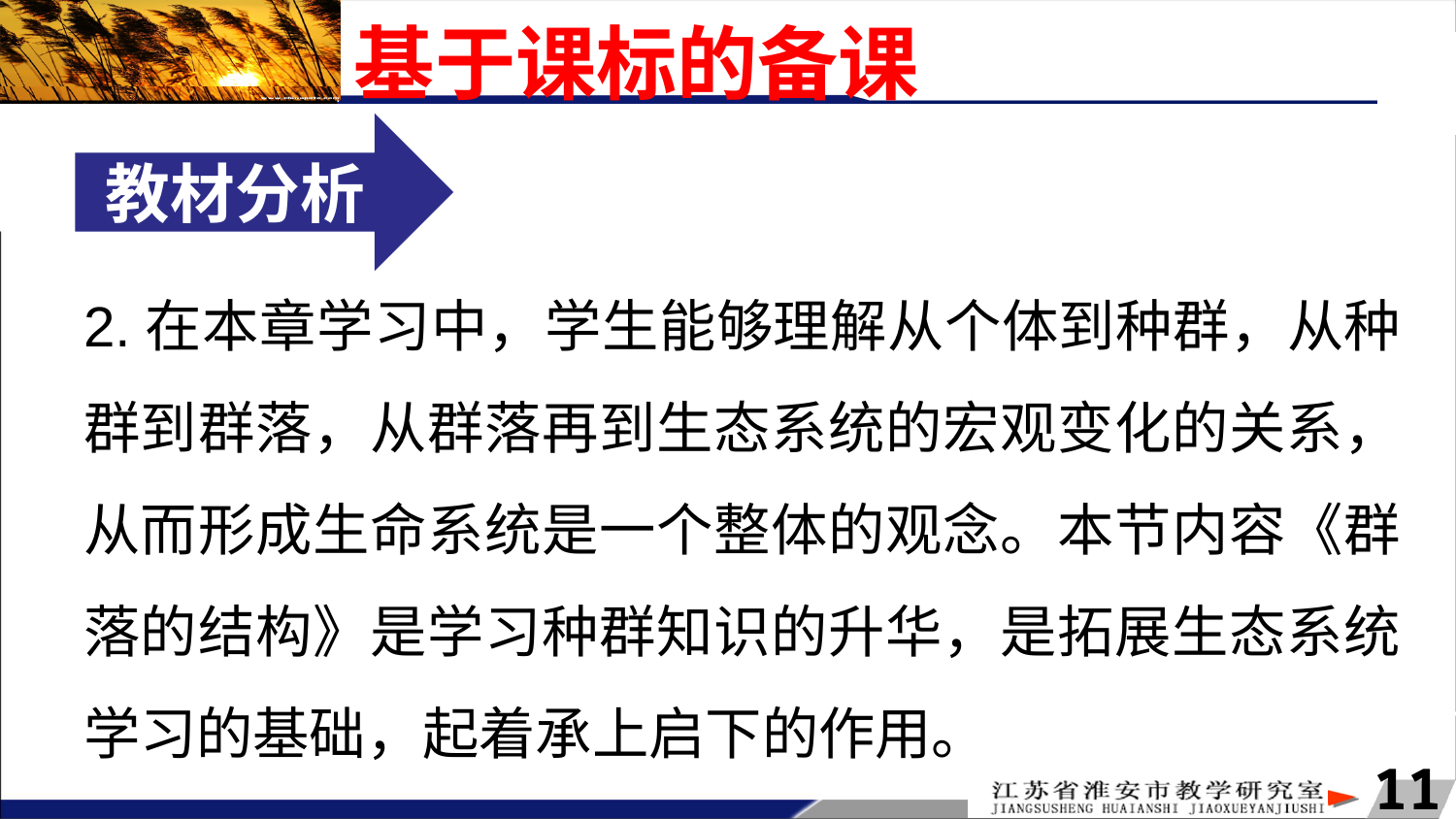

# 基于课标的备课
教材分析
2.在本章学习中，学生能够理解从个体到种群，从种群到群落，从群落再到生态系统的宏观变化的关系，从而形成生命系统是一个整体的观念。本节内容《群落的结构》是学习种群知识的升华，是拓展生态系统学习的基础，起着承上启下的作用。